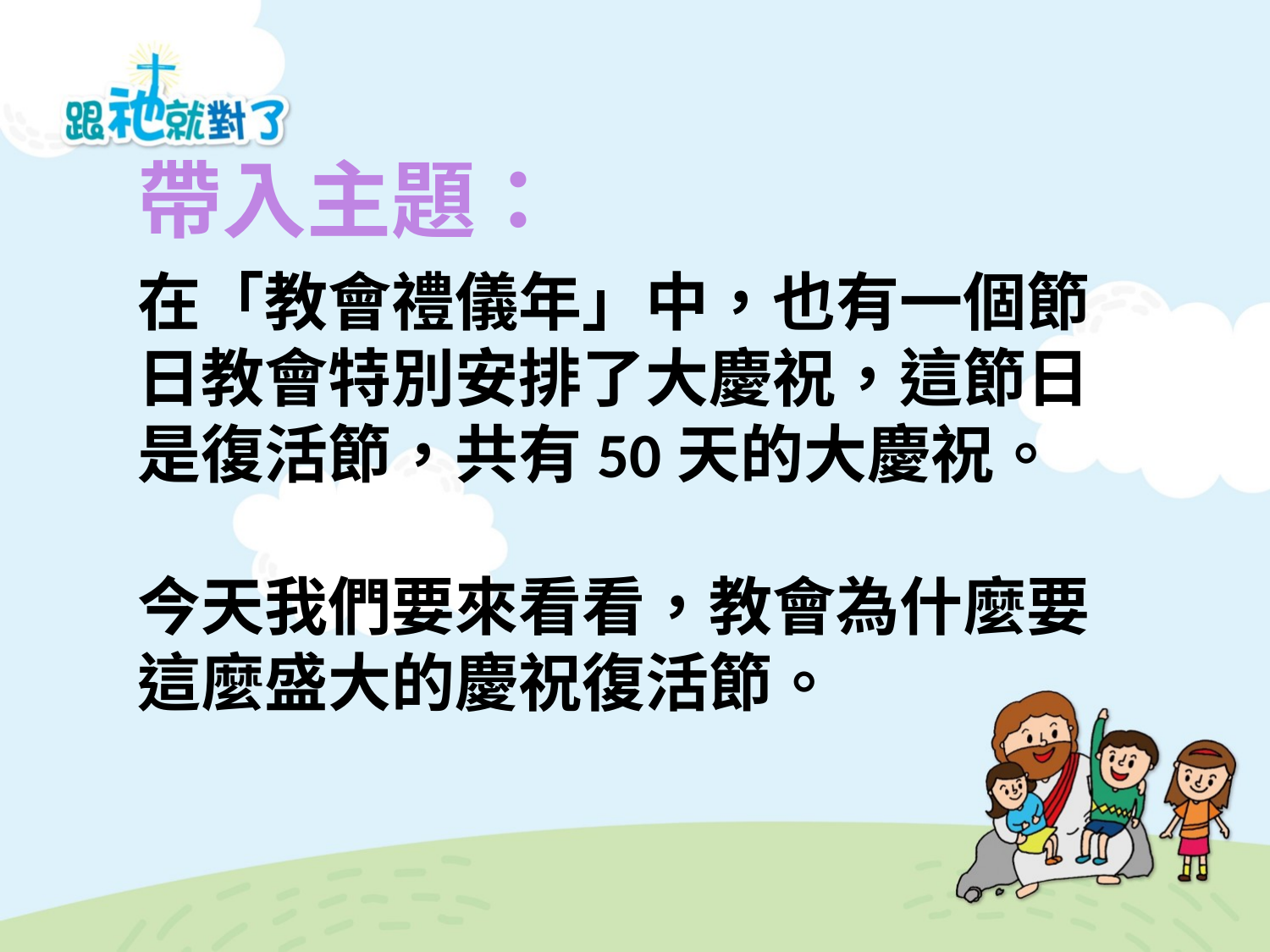

帶入主題：
在「教會禮儀年」中，也有一個節日教會特別安排了大慶祝，這節日是復活節，共有50天的大慶祝。

今天我們要來看看，教會為什麼要這麼盛大的慶祝復活節。